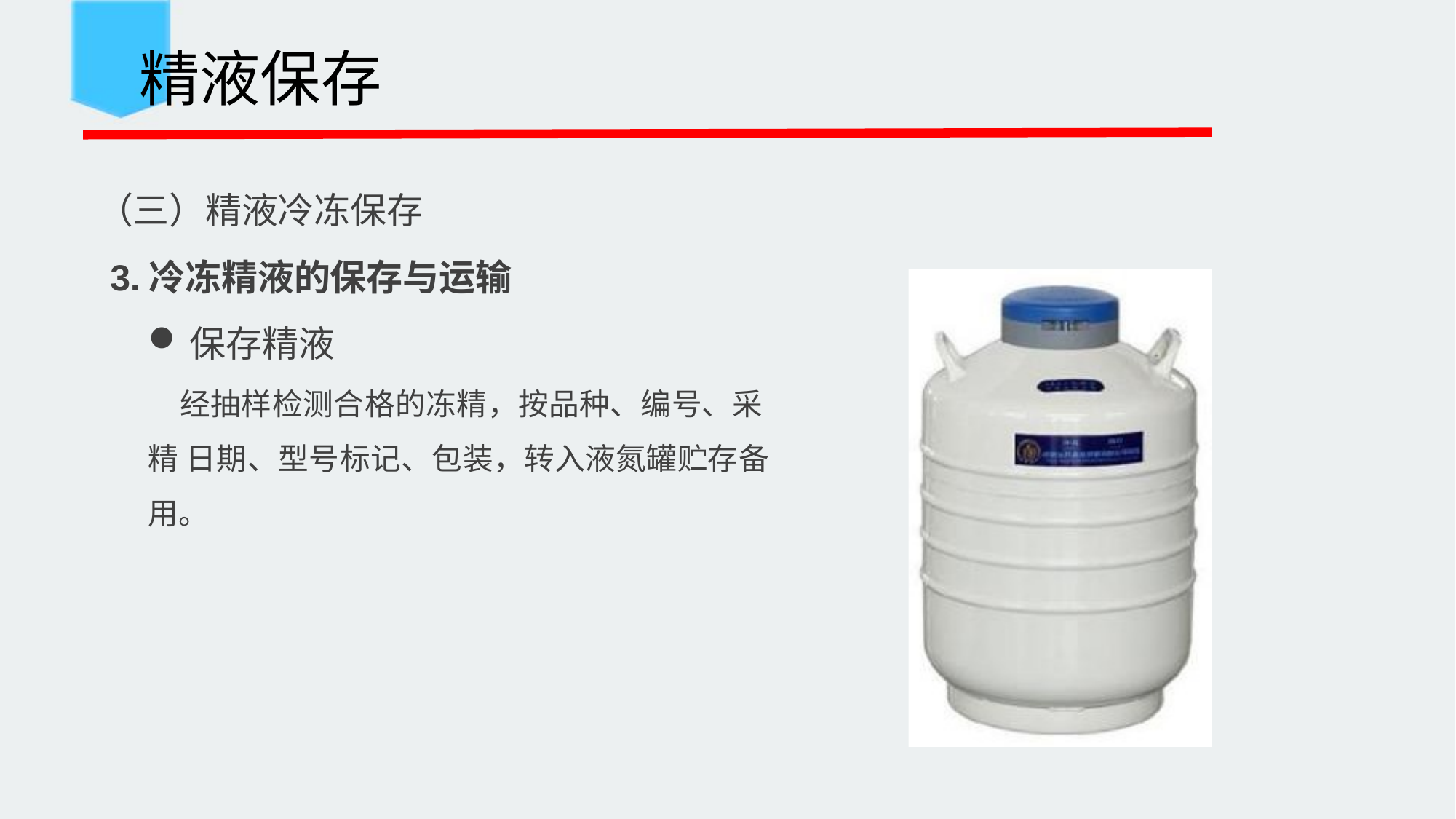

精液保存
 （三）精液冷冻保存
   3.冷冻精液的保存与运输

保存精液
经抽样检测合格的冻精，按品种、编号、采精 日期、型号标记、包装，转入液氮罐贮存备用。